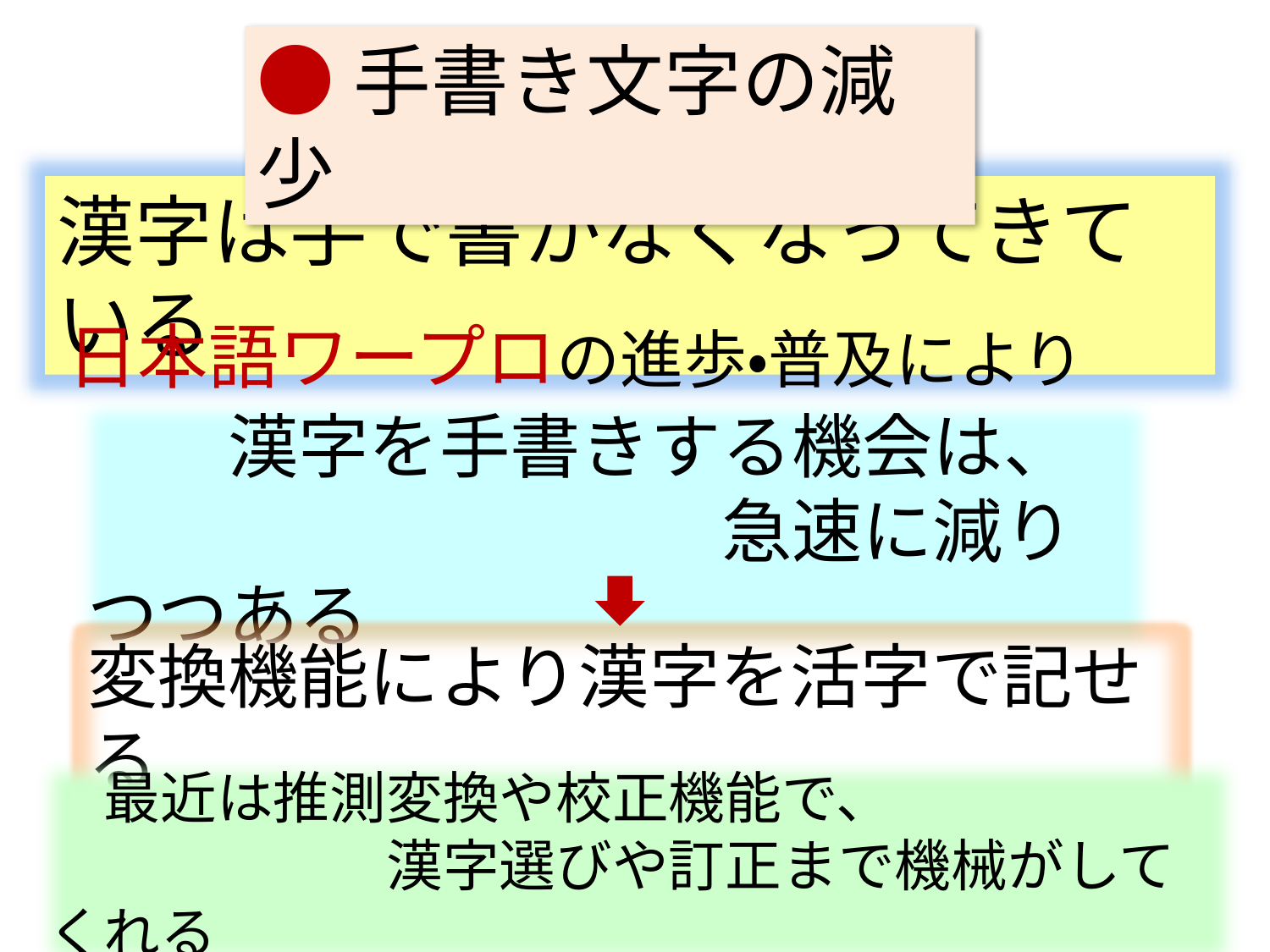

●手書き文字の減少
漢字は手で書かなくなってきている
日本語ワープロの進歩・普及により
　　漢字を手書きする機会は、
　　　　　　　　　急速に減りつつある

変換機能により漢字を活字で記せる
　最近は推測変換や校正機能で、
　　　　　　漢字選びや訂正まで機械がしてくれる